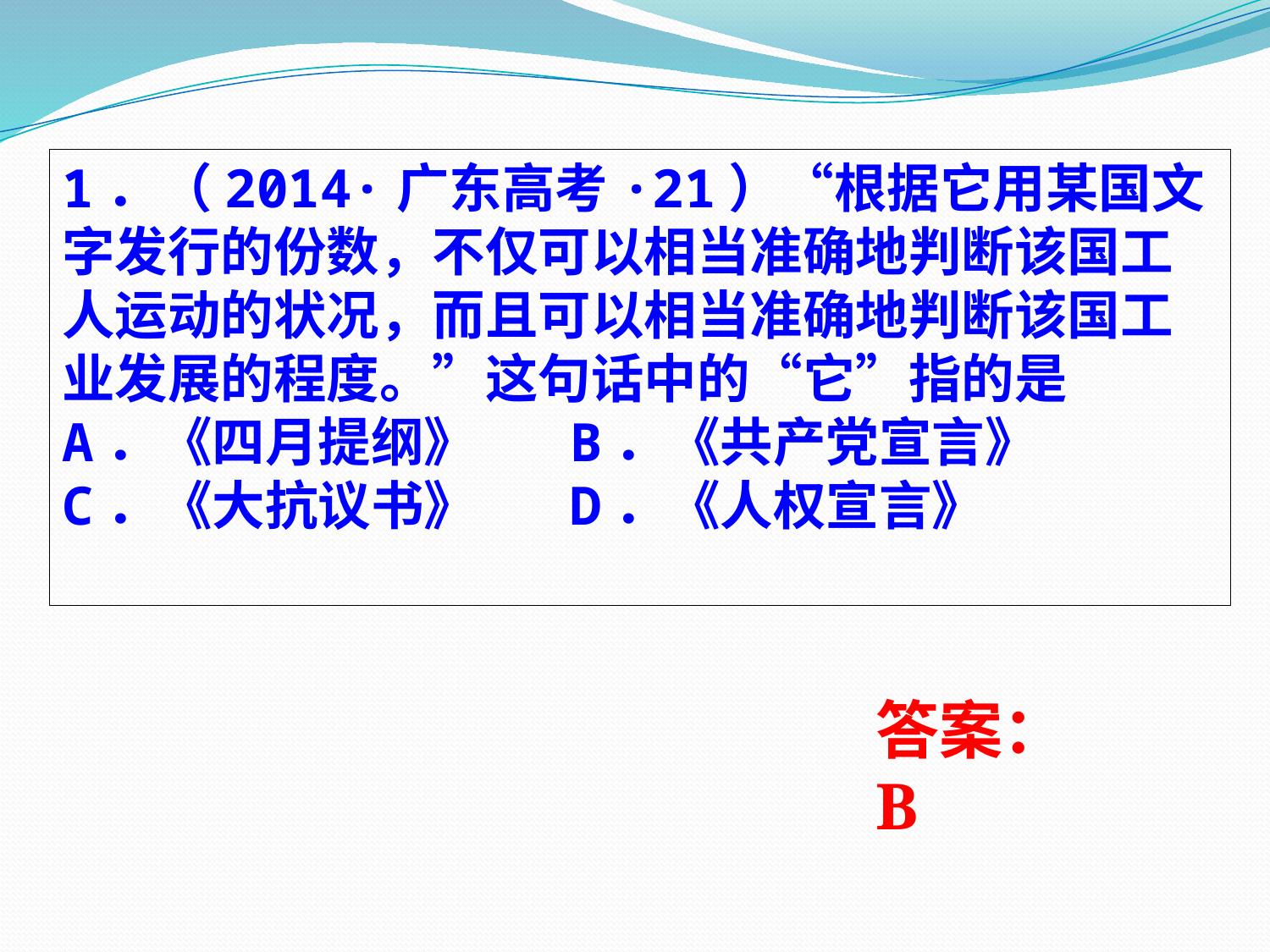

1．（2014·广东高考·21）“根据它用某国文字发行的份数，不仅可以相当准确地判断该国工人运动的状况，而且可以相当准确地判断该国工业发展的程度。”这句话中的“它”指的是
A．《四月提纲》   	B．《共产党宣言》
C．《大抗议书》    	D．《人权宣言》

答案：B